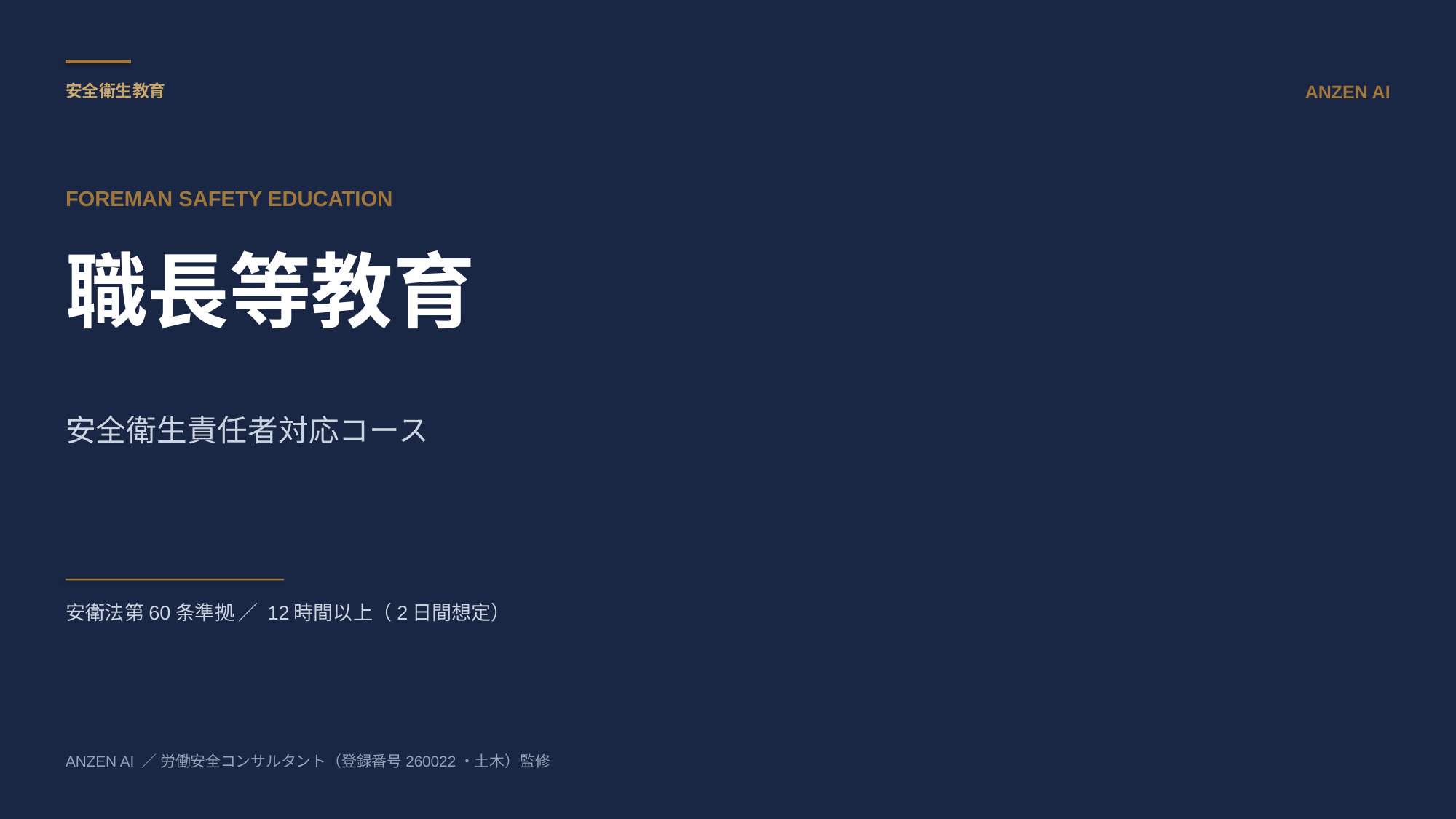

安全衛生教育
ANZEN AI
FOREMAN SAFETY EDUCATION
職長等教育
安全衛生責任者対応コース

安衛法第60条準拠 ／ 12時間以上（2日間想定）
ANZEN AI ／ 労働安全コンサルタント（登録番号260022・土木）監修